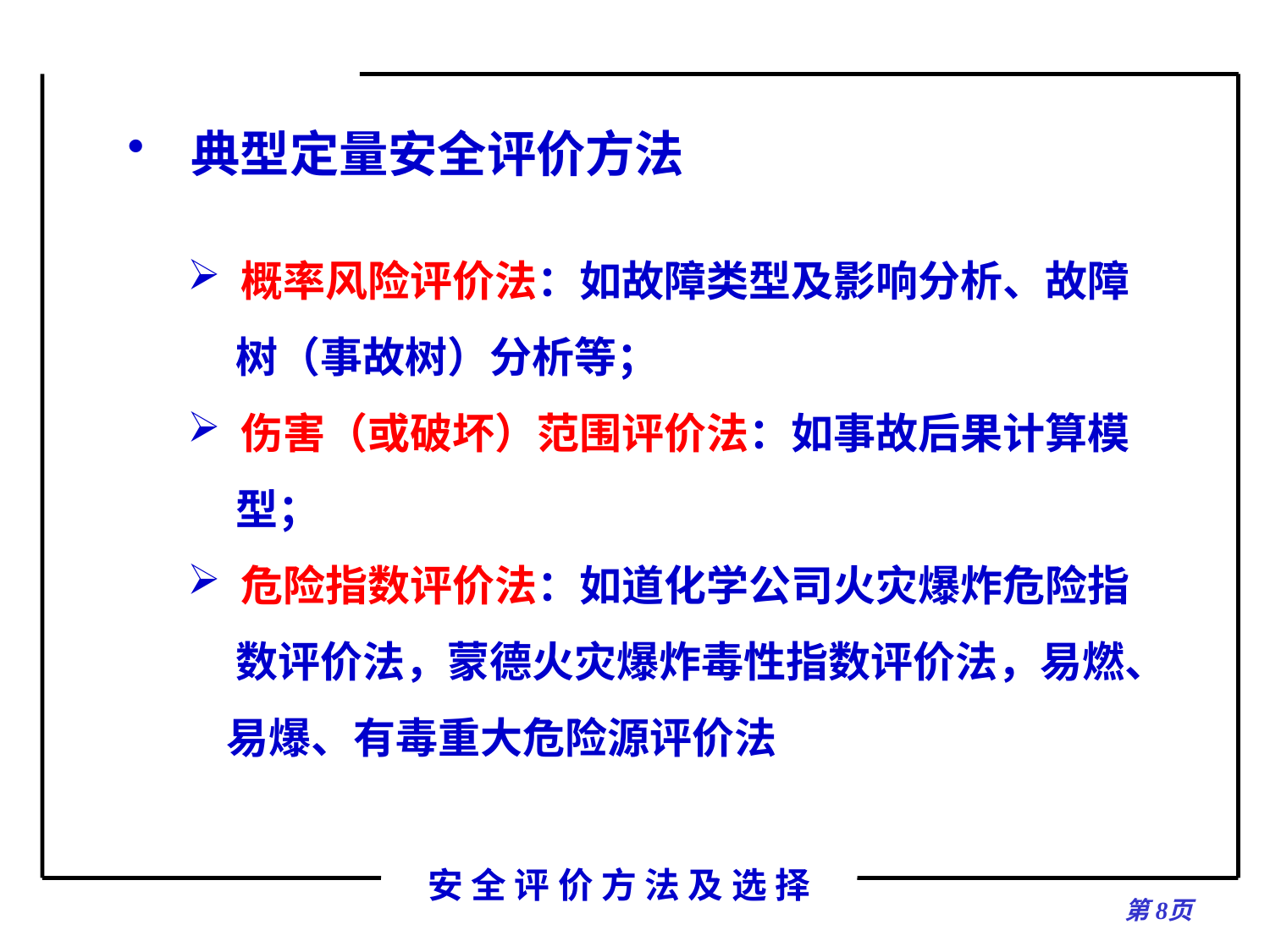

典型定量安全评价方法
 概率风险评价法：如故障类型及影响分析、故障
    树（事故树）分析等；
 伤害（或破坏）范围评价法：如事故后果计算模
    型；
 危险指数评价法：如道化学公司火灾爆炸危险指
    数评价法，蒙德火灾爆炸毒性指数评价法，易燃、
   易爆、有毒重大危险源评价法
第8页